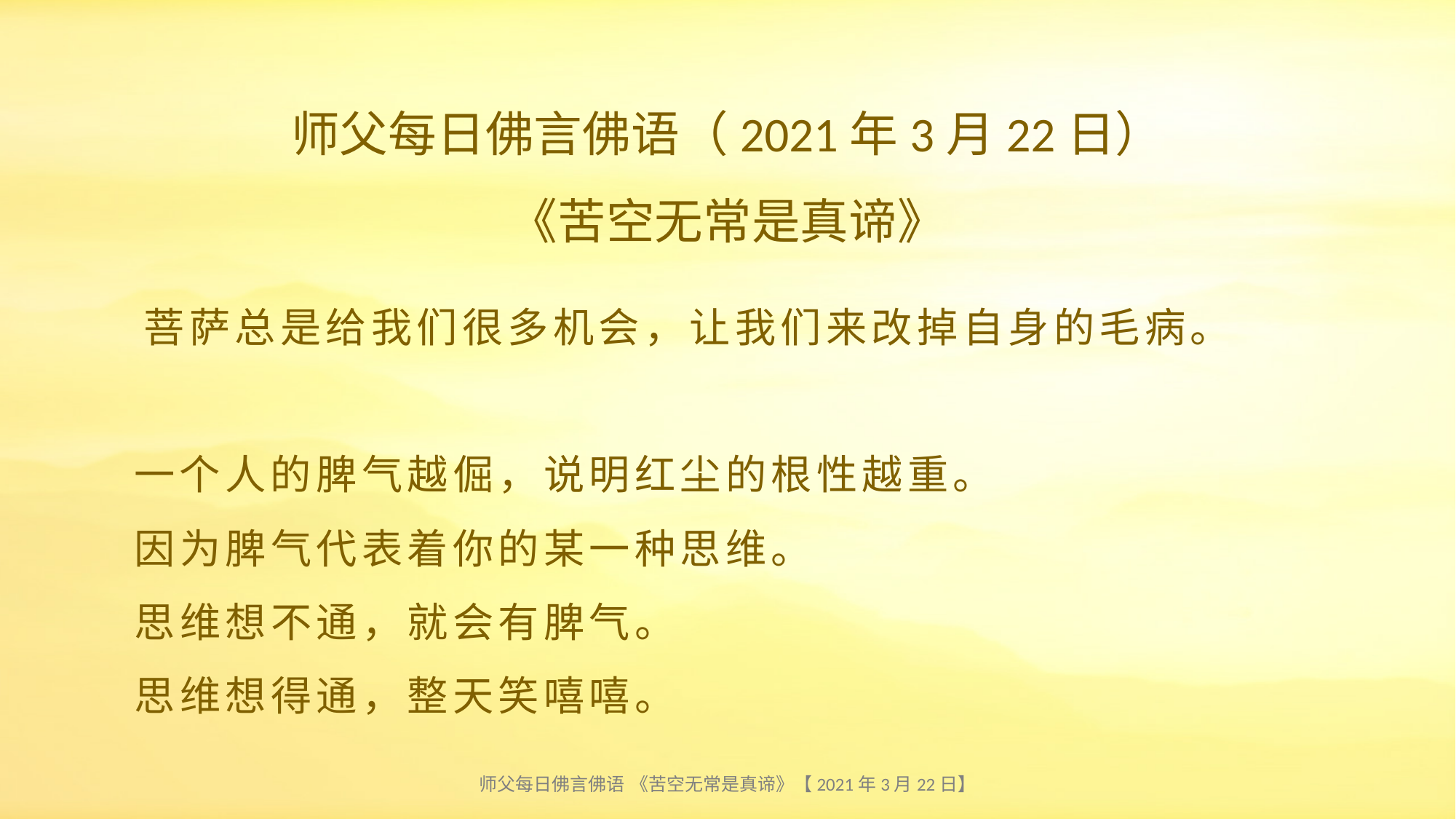

师父每日佛言佛语（2021年3月22日）
《苦空无常是真谛》
# 菩萨总是给我们很多机会，让我们来改掉自身的毛病。 一个人的脾气越倔，说明红尘的根性越重。 因为脾气代表着你的某一种思维。 思维想不通，就会有脾气。 思维想得通，整天笑嘻嘻。
师父每日佛言佛语 《苦空无常是真谛》【2021年3月22日】